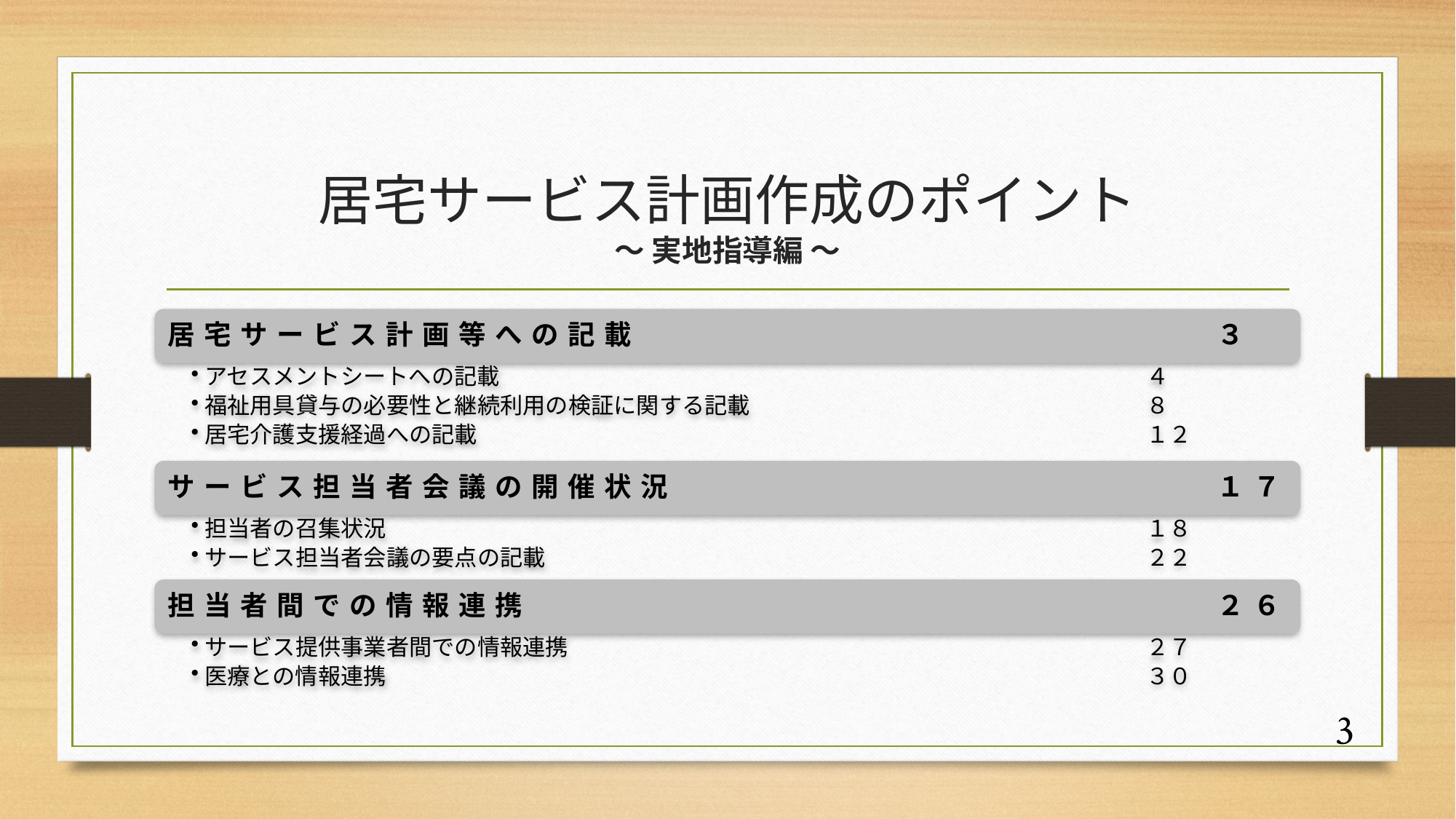

# 居宅サービス計画作成のポイント ～ 実地指導編 ～
居宅サービス計画等への記載	３
アセスメントシートへの記載	４
福祉用具貸与の必要性と継続利用の検証に関する記載	８
居宅介護支援経過への記載	１２
サービス担当者会議の開催状況	１７
担当者の召集状況	１８
サービス担当者会議の要点の記載	２２
担当者間での情報連携	２６
サービス提供事業者間での情報連携	２７
医療との情報連携	３０
3